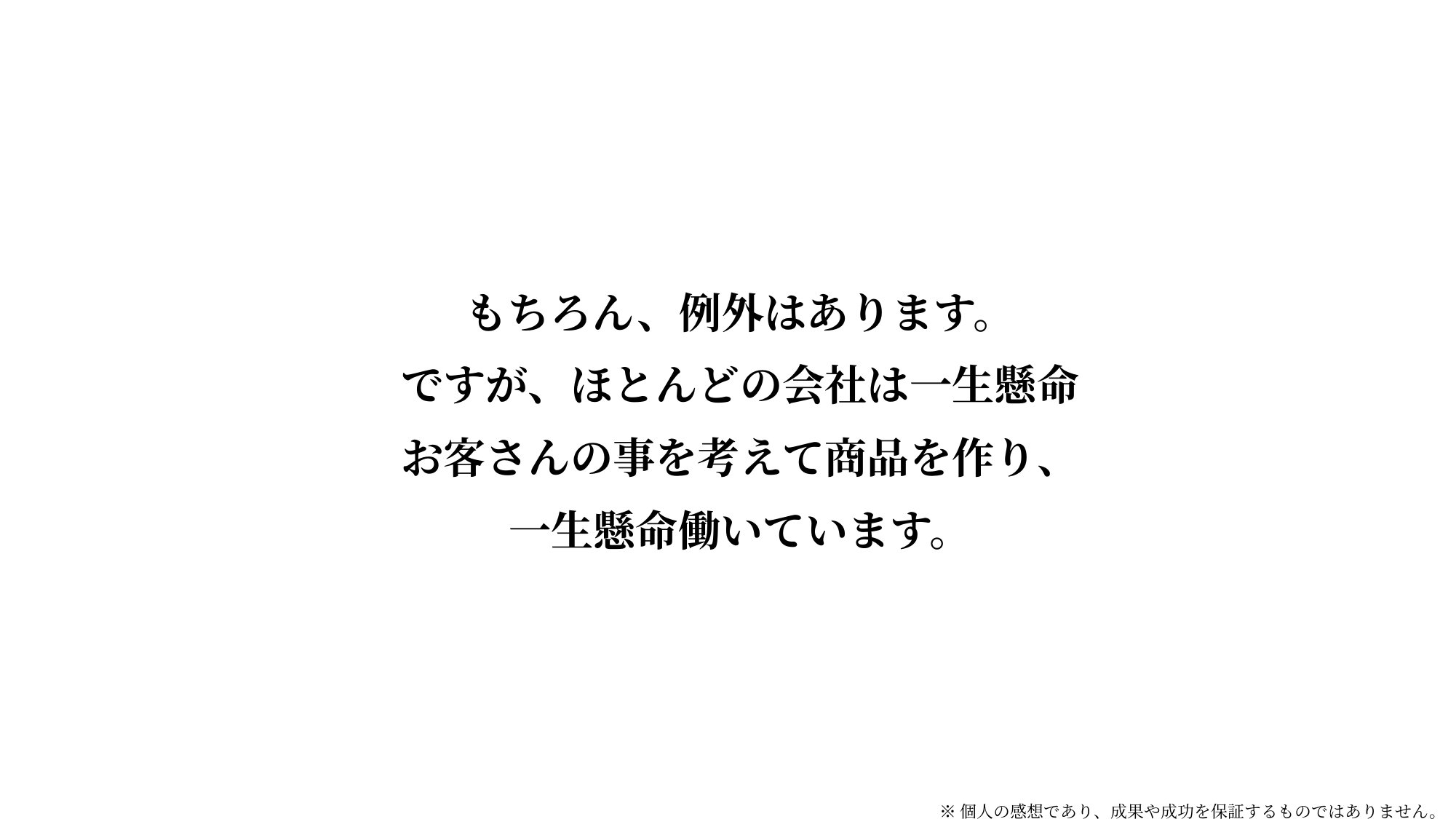

もちろん、例外はあります。
ですが、ほとんどの会社は一生懸命
お客さんの事を考えて商品を作り、
一生懸命働いています。
※個人の感想であり、成果や成功を保証するものではありません。